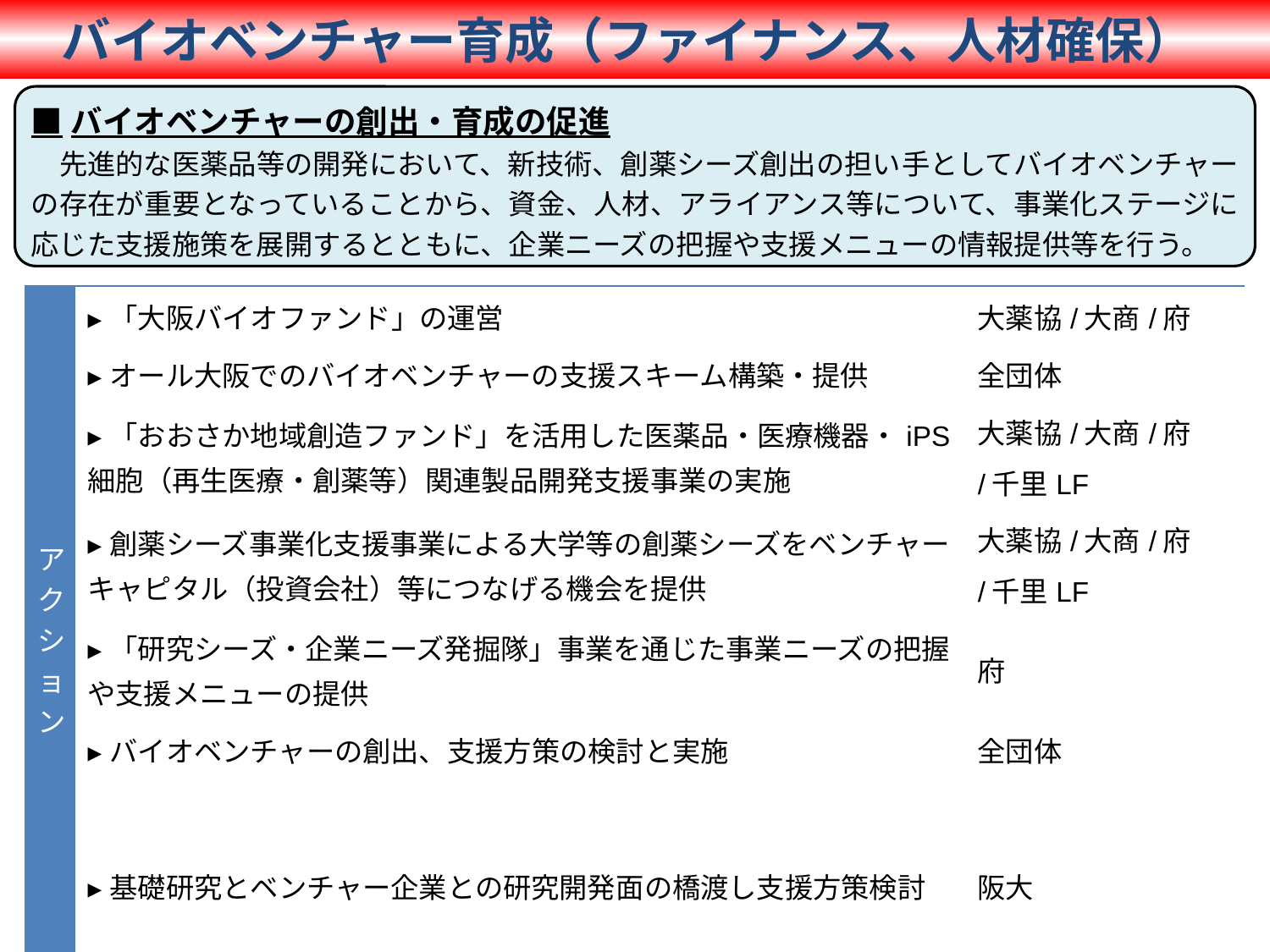

バイオベンチャー育成（ファイナンス、人材確保）
■バイオベンチャーの創出・育成の促進
　先進的な医薬品等の開発において、新技術、創薬シーズ創出の担い手としてバイオベンチャーの存在が重要となっていることから、資金、人材、アライアンス等について、事業化ステージに応じた支援施策を展開するとともに、企業ニーズの把握や支援メニューの情報提供等を行う。
| アクション | ▸「大阪バイオファンド」の運営 | 大薬協/大商/府 |
| --- | --- | --- |
|  | ▸オール大阪でのバイオベンチャーの支援スキーム構築・提供 | 全団体 |
|  | ▸「おおさか地域創造ファンド」を活用した医薬品・医療機器・iPS細胞（再生医療・創薬等）関連製品開発支援事業の実施 | 大薬協/大商/府 /千里LF |
|  | ▸創薬シーズ事業化支援事業による大学等の創薬シーズをベンチャーキャピタル（投資会社）等につなげる機会を提供 | 大薬協/大商/府 /千里LF |
|  | ▸「研究シーズ・企業ニーズ発掘隊」事業を通じた事業ニーズの把握や支援メニューの提供 | 府 |
|  | ▸バイオベンチャーの創出、支援方策の検討と実施 | 全団体 |
|  | ▸基礎研究とベンチャー企業との研究開発面の橋渡し支援方策検討 | 阪大 |